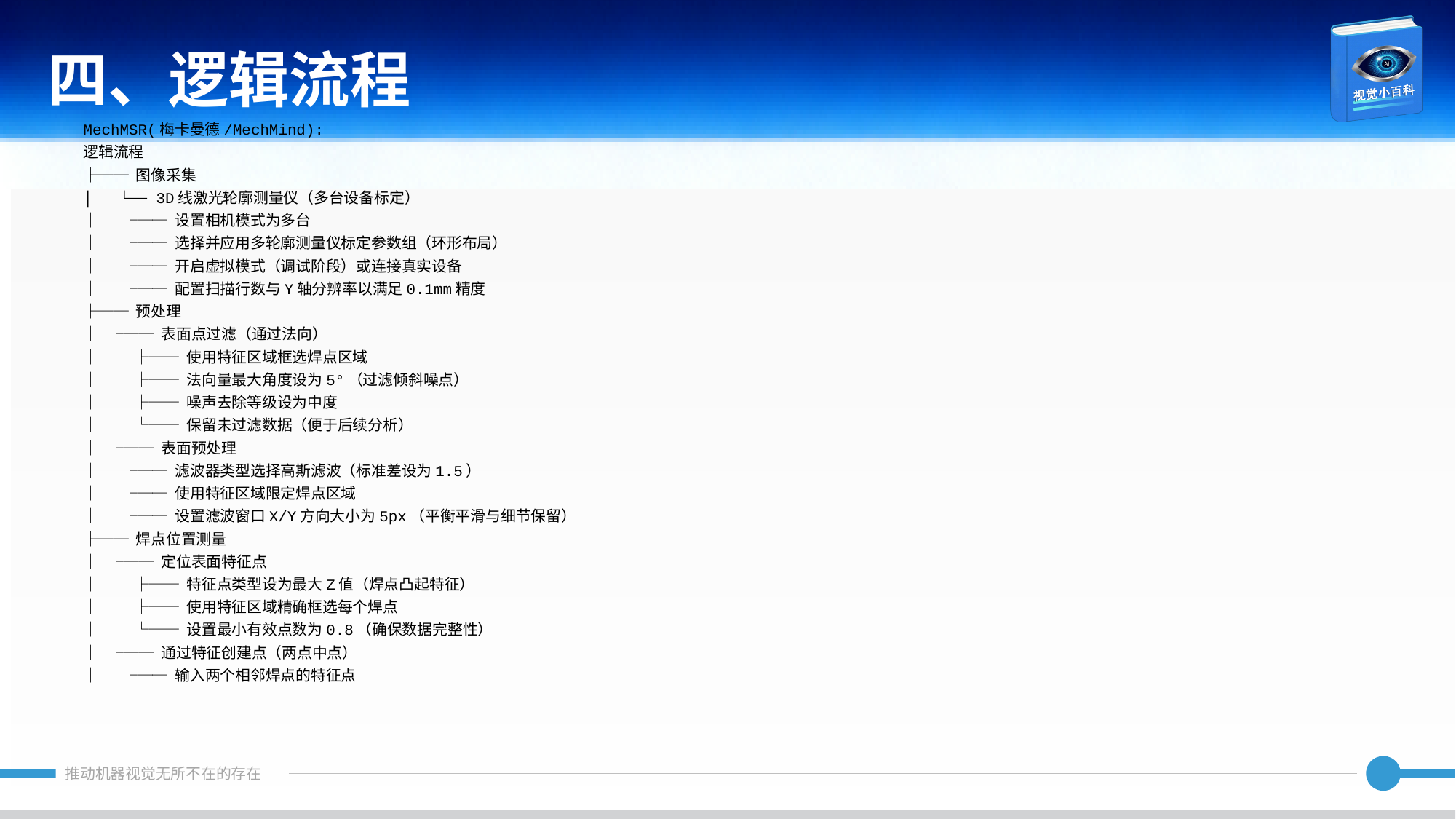

四、逻辑流程

MechMSR(梅卡曼德/MechMind):
逻辑流程
├── 图像采集
│   └── 3D线激光轮廓测量仪（多台设备标定）
│       ├── 设置相机模式为多台
│       ├── 选择并应用多轮廓测量仪标定参数组（环形布局）
│       ├── 开启虚拟模式（调试阶段）或连接真实设备
│       └── 配置扫描行数与Y轴分辨率以满足0.1mm精度
├── 预处理
│   ├── 表面点过滤（通过法向）
│   │   ├── 使用特征区域框选焊点区域
│   │   ├── 法向量最大角度设为5°（过滤倾斜噪点）
│   │   ├── 噪声去除等级设为中度
│   │   └── 保留未过滤数据（便于后续分析）
│   └── 表面预处理
│       ├── 滤波器类型选择高斯滤波（标准差设为1.5）
│       ├── 使用特征区域限定焊点区域
│       └── 设置滤波窗口X/Y方向大小为5px（平衡平滑与细节保留）
├── 焊点位置测量
│   ├── 定位表面特征点
│   │   ├── 特征点类型设为最大Z值（焊点凸起特征）
│   │   ├── 使用特征区域精确框选每个焊点
│   │   └── 设置最小有效点数为0.8（确保数据完整性）
│   └── 通过特征创建点（两点中点）
│       ├── 输入两个相邻焊点的特征点
8